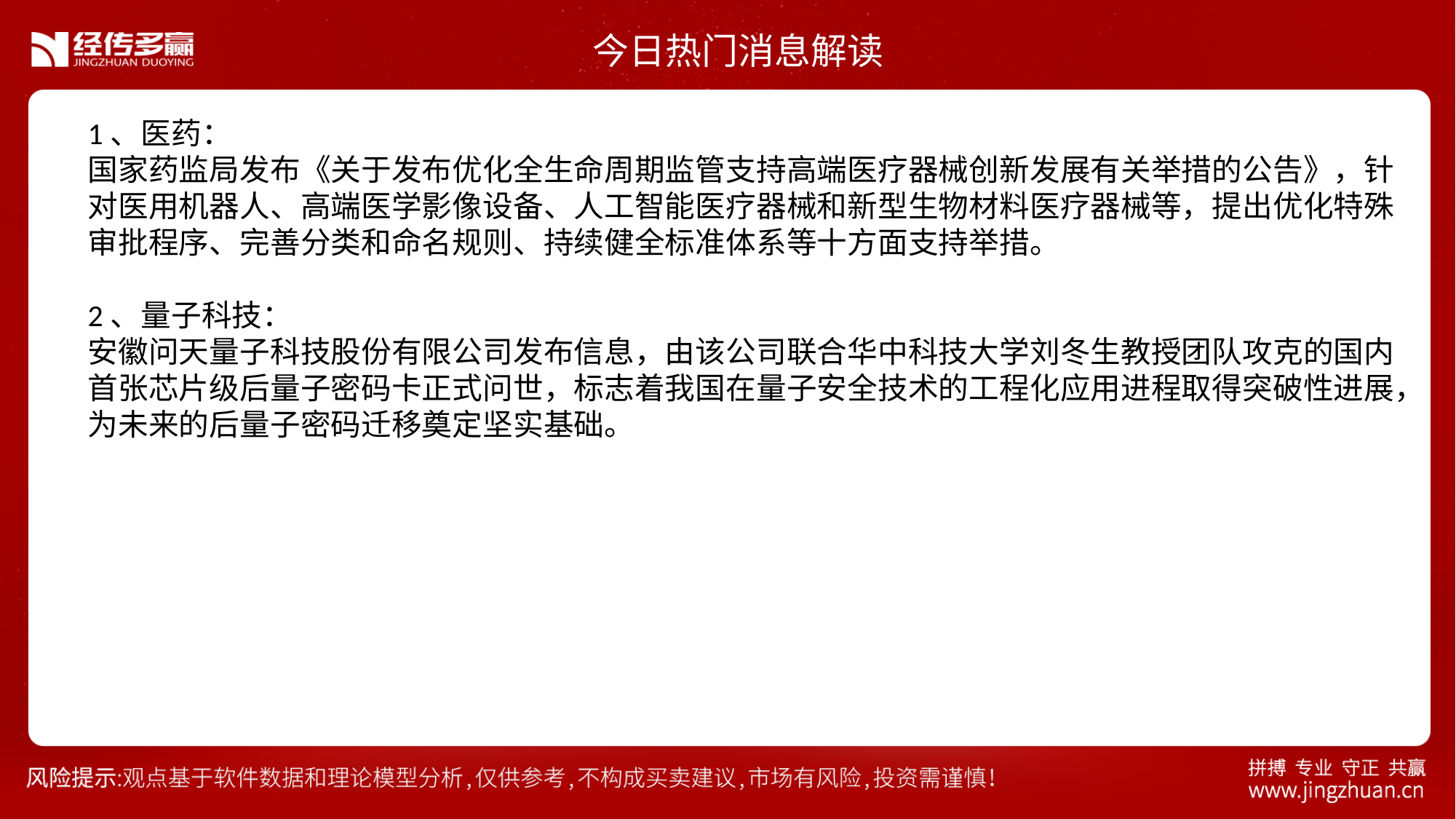

今日热门消息解读
1、医药：
国家药监局发布《关于发布优化全生命周期监管支持高端医疗器械创新发展有关举措的公告》，针对医用机器人、高端医学影像设备、人工智能医疗器械和新型生物材料医疗器械等，提出优化特殊审批程序、完善分类和命名规则、持续健全标准体系等十方面支持举措。

2、量子科技：
安徽问天量子科技股份有限公司发布信息，由该公司联合华中科技大学刘冬生教授团队攻克的国内首张芯片级后量子密码卡正式问世，标志着我国在量子安全技术的工程化应用进程取得突破性进展，为未来的后量子密码迁移奠定坚实基础。